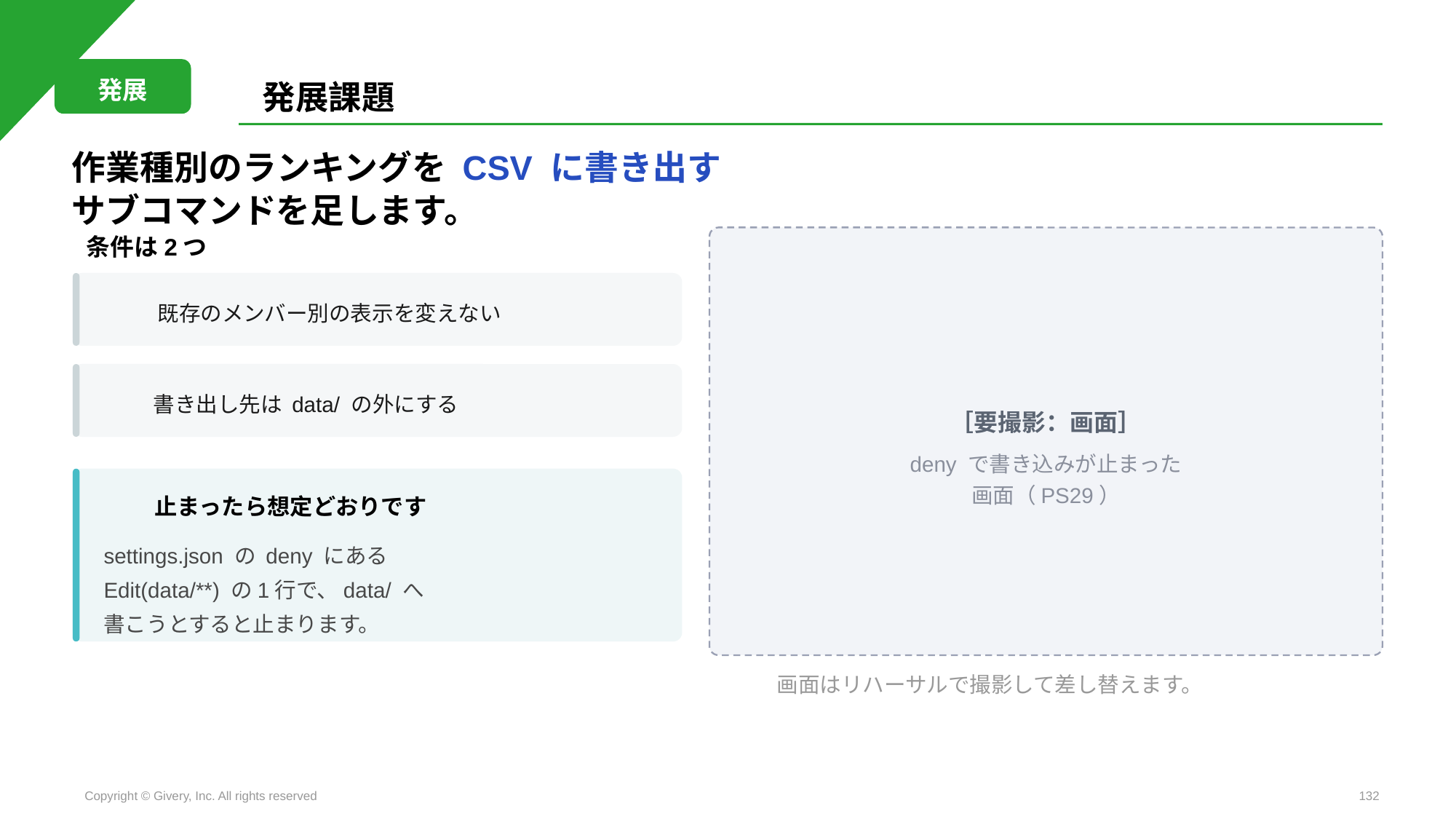

発展
発展課題

作業種別のランキングを CSV に書き出す
サブコマンドを足します。

条件は2つ

既存のメンバー別の表示を変えない

書き出し先は data/ の外にする
［要撮影：画面］
deny で書き込みが止まった

画面（PS29）
止まったら想定どおりです
settings.json の deny にある
Edit(data/**) の1行で、data/ へ
書こうとすると止まります。
画面はリハーサルで撮影して差し替えます。
Copyright © Givery, Inc. All rights reserved
132